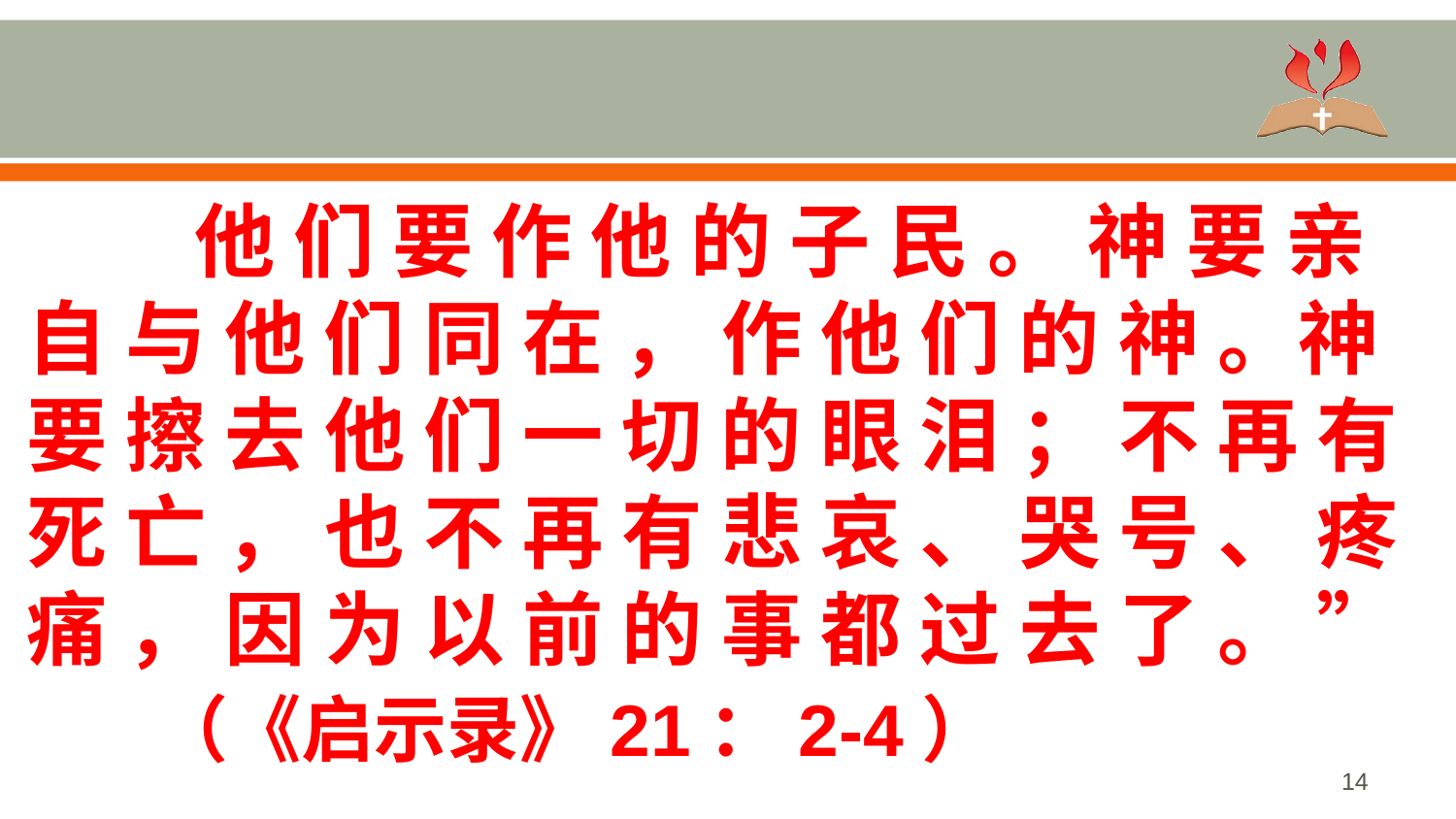

他 们 要 作 他 的 子 民 。 神 要 亲 自 与 他 们 同 在 ， 作 他 们 的 神 。神 要 擦 去 他 们 一 切 的 眼 泪 ； 不 再 有 死 亡 ， 也 不 再 有 悲 哀 、 哭 号 、 疼 痛 ， 因 为 以 前 的 事 都 过 去 了 。 ”         （《启示录》21：2-4）

14